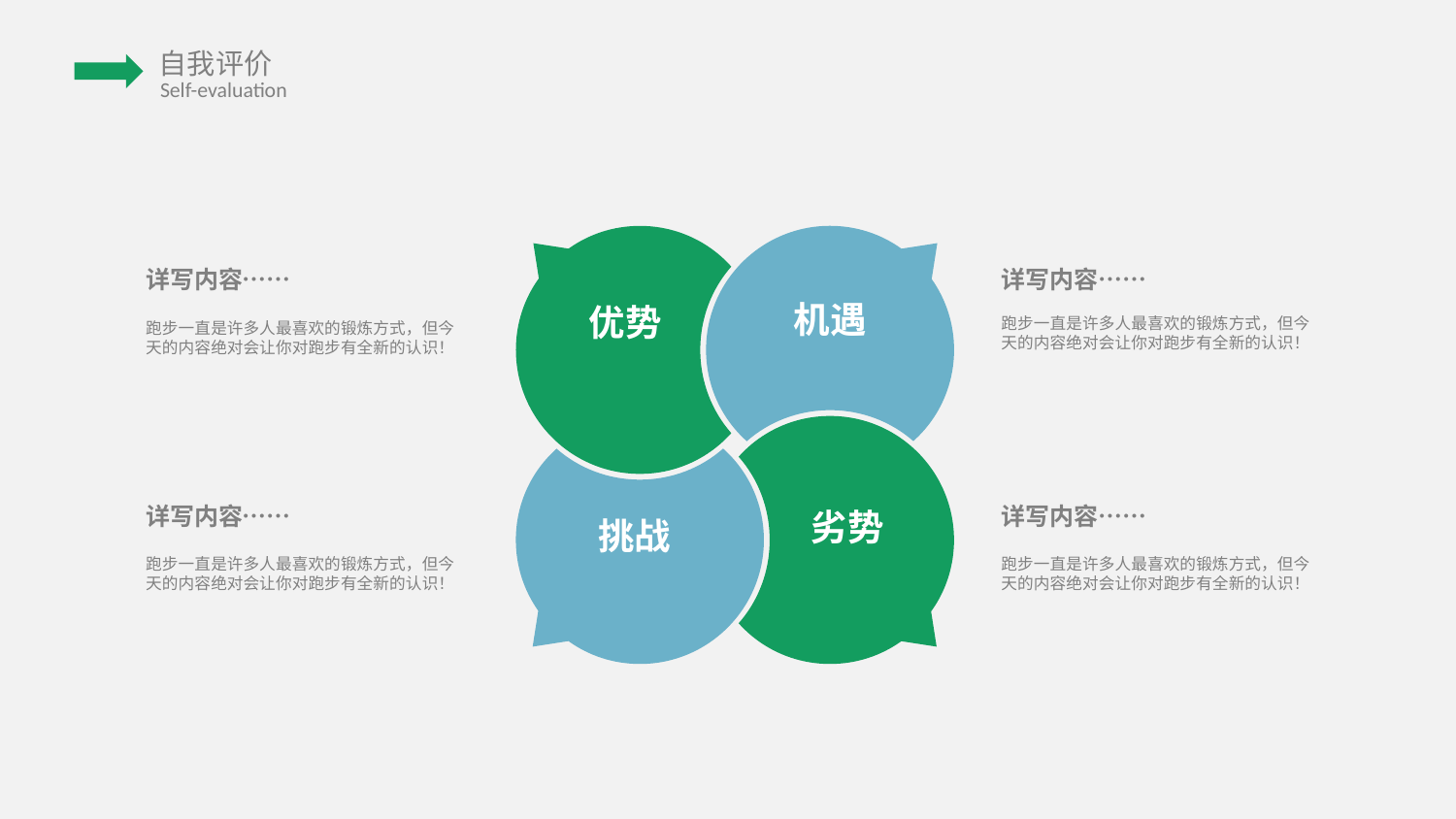

机遇
优势

劣势
挑战
详写内容……

跑步一直是许多人最喜欢的锻炼方式，但今天的内容绝对会让你对跑步有全新的认识！
详写内容……

跑步一直是许多人最喜欢的锻炼方式，但今天的内容绝对会让你对跑步有全新的认识！
详写内容……

跑步一直是许多人最喜欢的锻炼方式，但今天的内容绝对会让你对跑步有全新的认识！
详写内容……

跑步一直是许多人最喜欢的锻炼方式，但今天的内容绝对会让你对跑步有全新的认识！